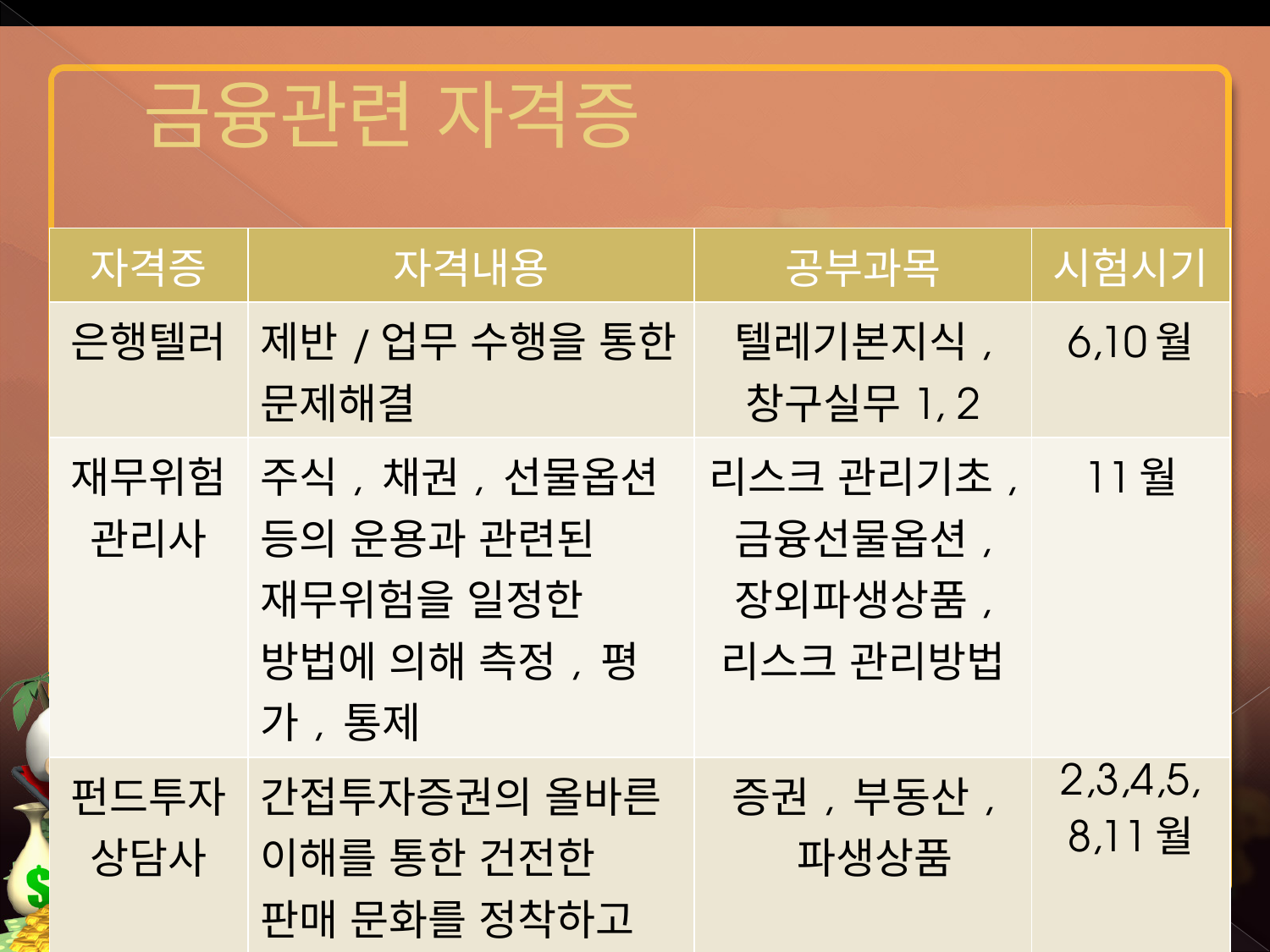

# 금융관련 자격증
| 자격증 | 자격내용 | 공부과목 | 시험시기 |
| --- | --- | --- | --- |
| 은행텔러 | 제반/업무 수행을 통한 문제해결 | 텔레기본지식, 창구실무1, 2 | 6,10월 |
| 재무위험 관리사 | 주식, 채권, 선물옵션 등의 운용과 관련된 재무위험을 일정한 방법에 의해 측정, 평가, 통제 | 리스크 관리기초, 금융선물옵션, 장외파생상품, 리스크 관리방법 | 11월 |
| 펀드투자 상담사 | 간접투자증권의 올바른 이해를 통한 건전한 판매 문화를 정착하고 투자자를 보호 | 증권, 부동산, 파생상품 | 2,3,4,5, 8,11월 |